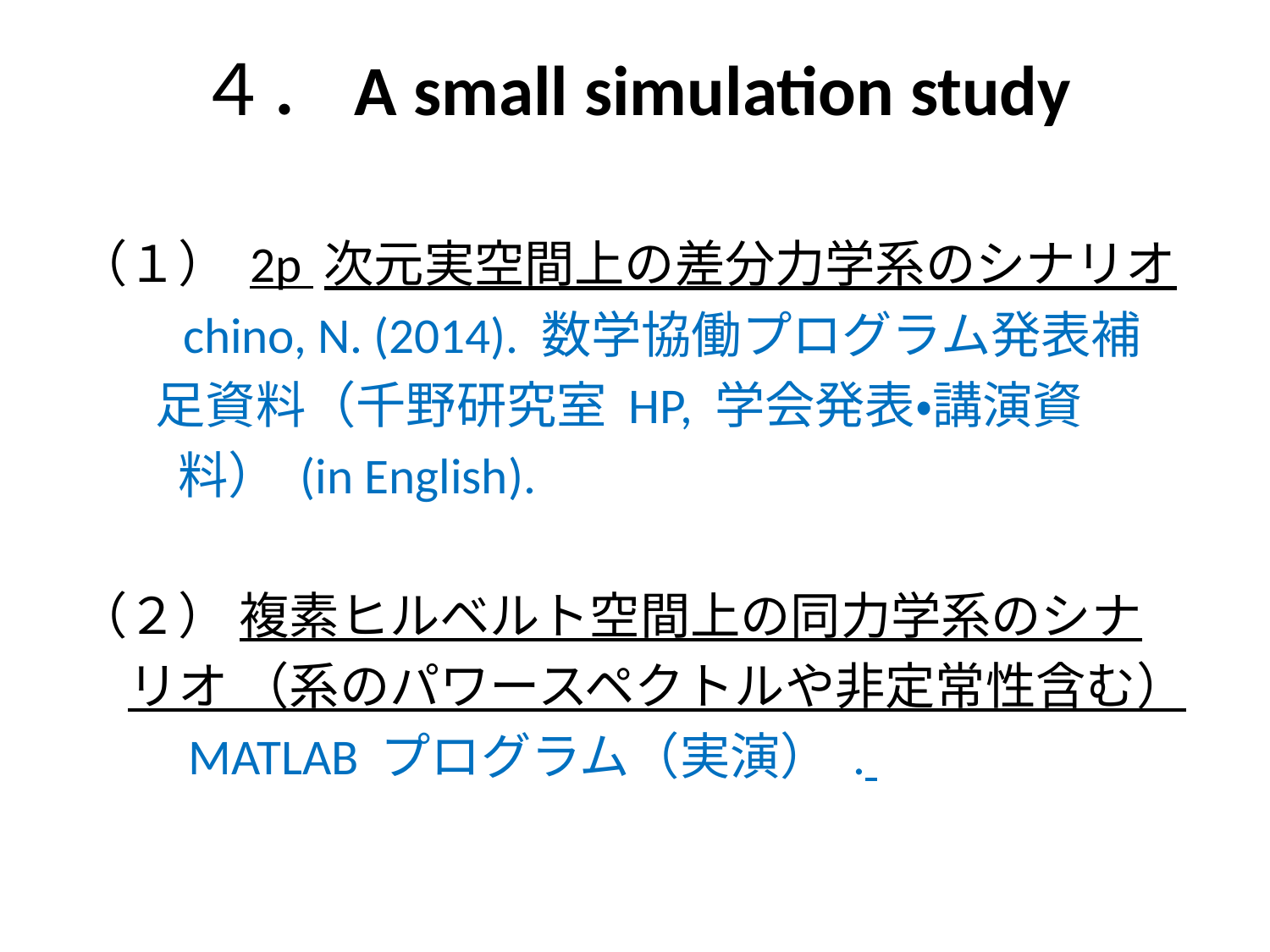

# ４．A small simulation study
（１） 2p 次元実空間上の差分力学系のシナリオ
   　chino, N. (2014). 数学協働プログラム発表補
      足資料（千野研究室 HP, 学会発表・講演資
　　料） (in English).

（２） 複素ヒルベルト空間上の同力学系のシナ
　リオ （系のパワースペクトルや非定常性含む）
　　MATLAB プログラム（実演） .